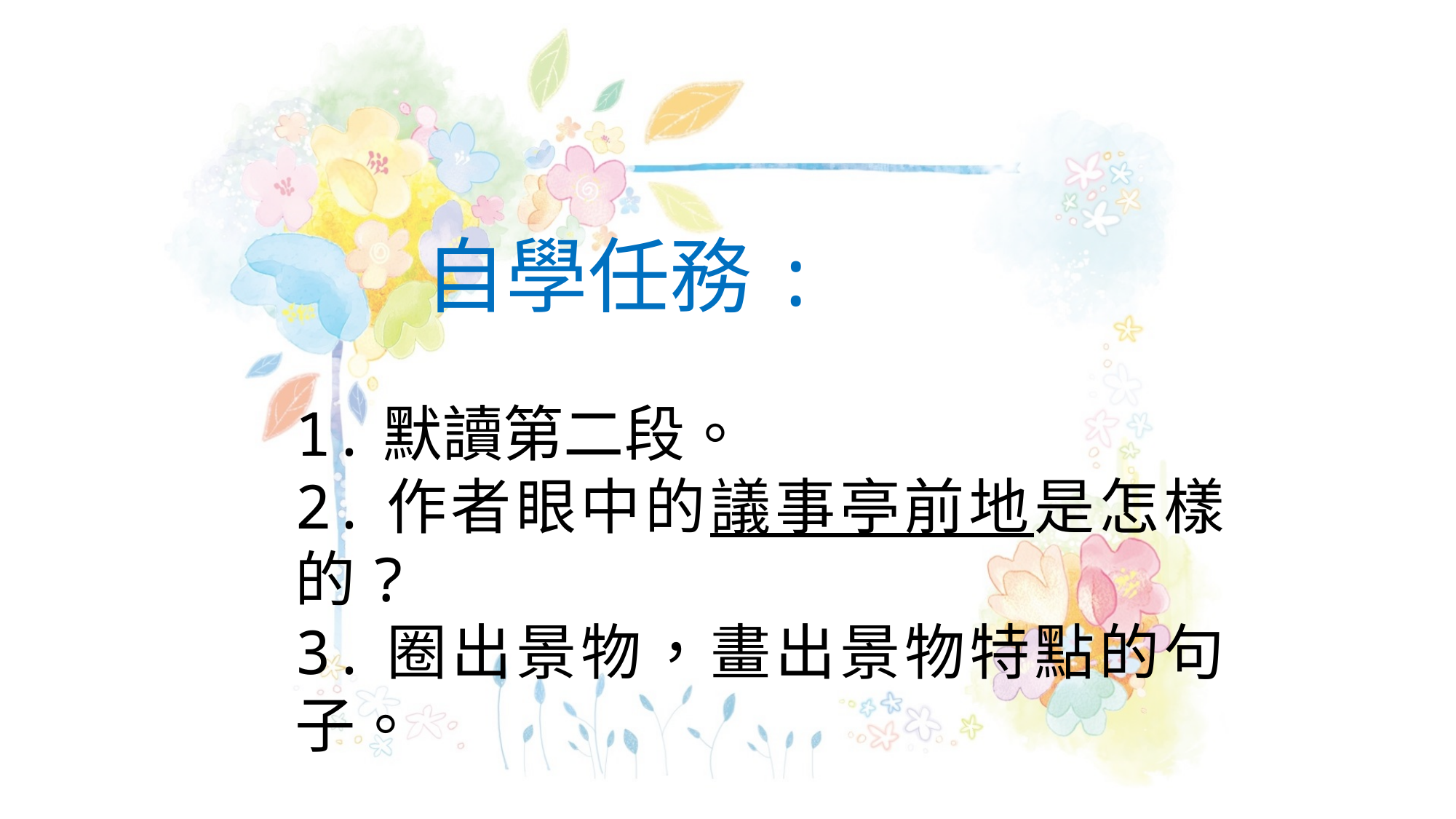

自學任務:

1.默讀第二段。
2.作者眼中的議事亭前地是怎樣的?
3.圈出景物，畫出景物特點的句子。